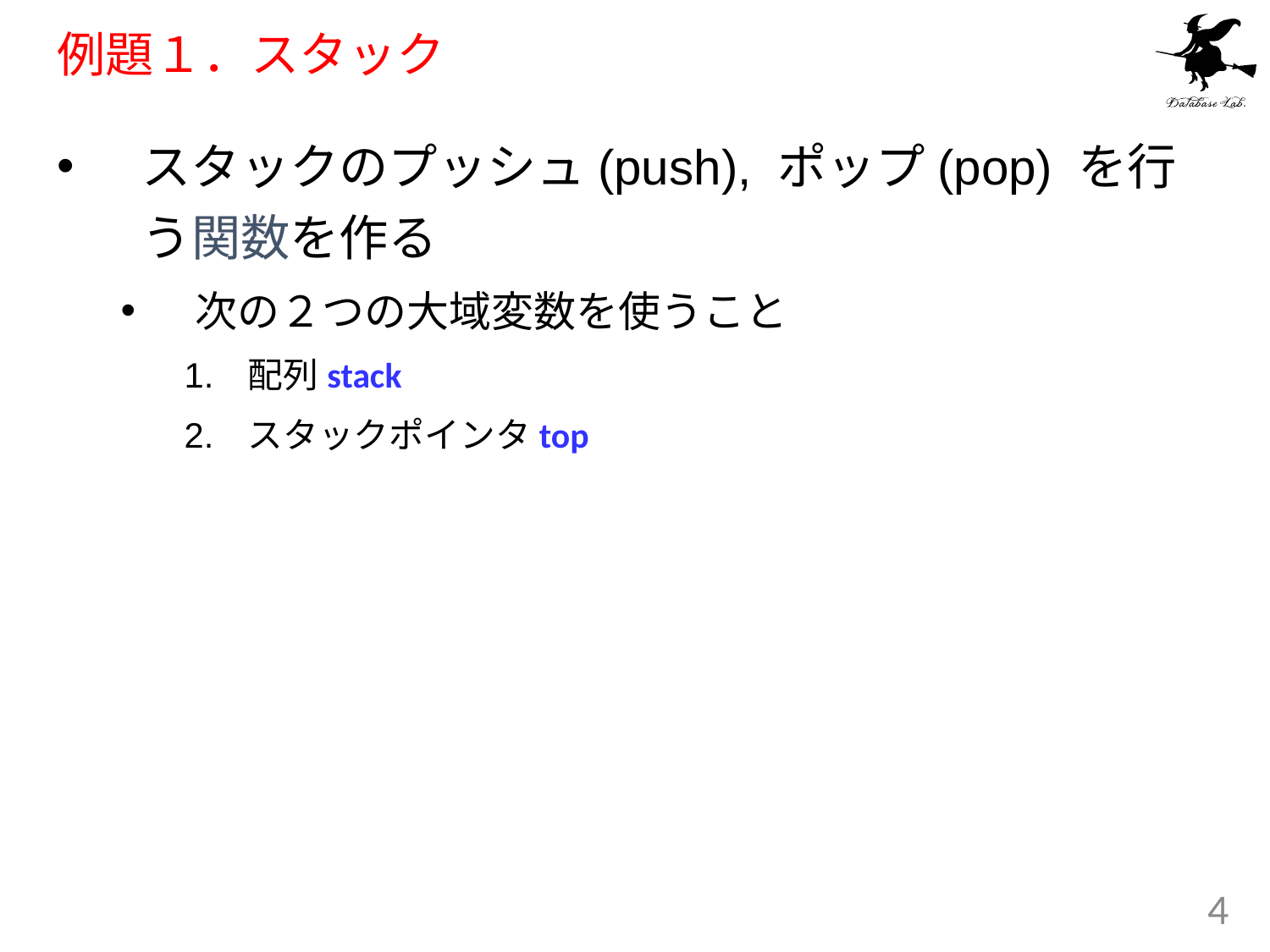

# 例題１．スタック
スタックのプッシュ(push), ポップ(pop) を行う関数を作る
次の２つの大域変数を使うこと
配列stack
スタックポインタtop

4